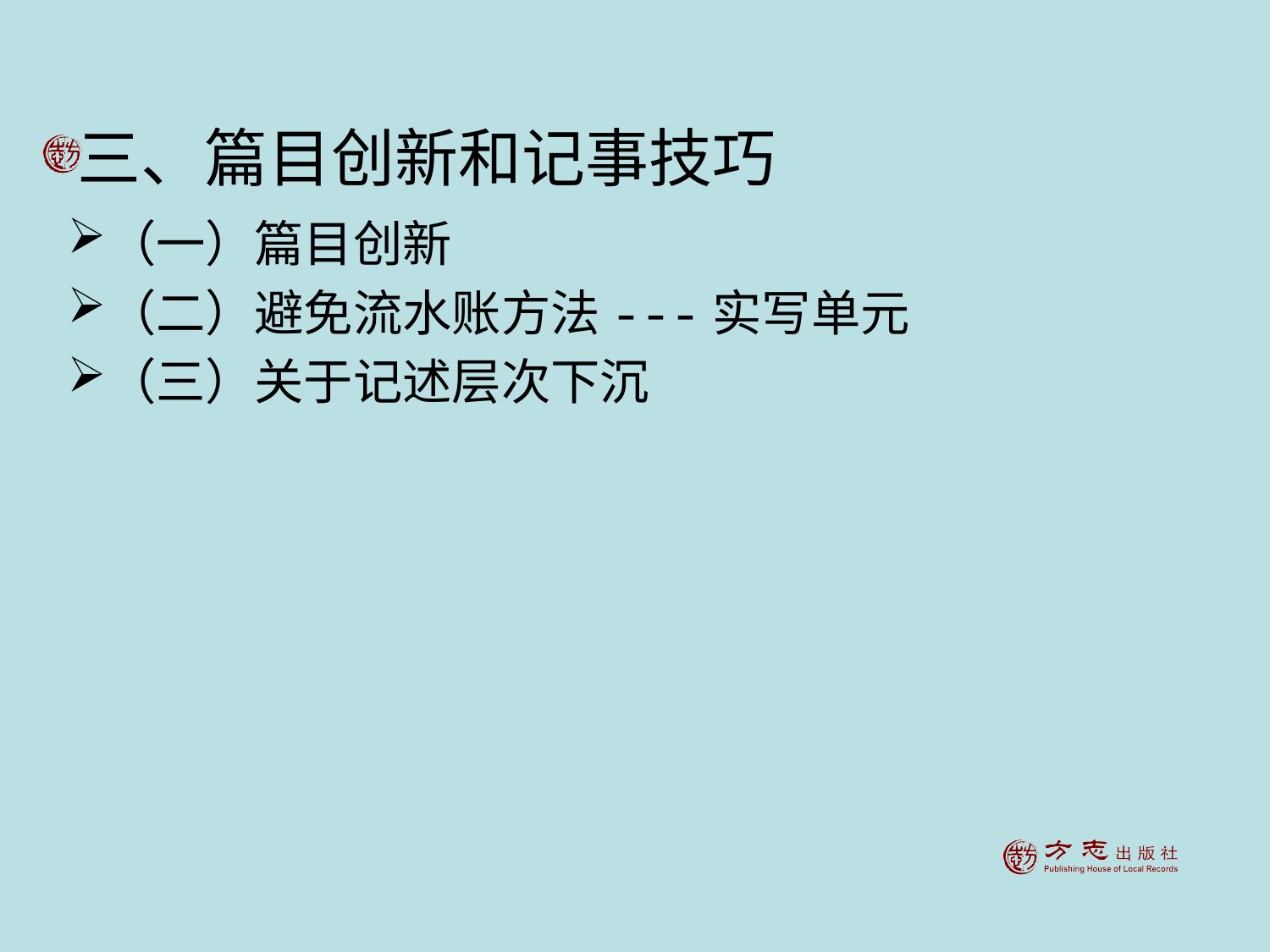

# 三、篇目创新和记事技巧
（一）篇目创新
（二）避免流水账方法---实写单元
（三）关于记述层次下沉